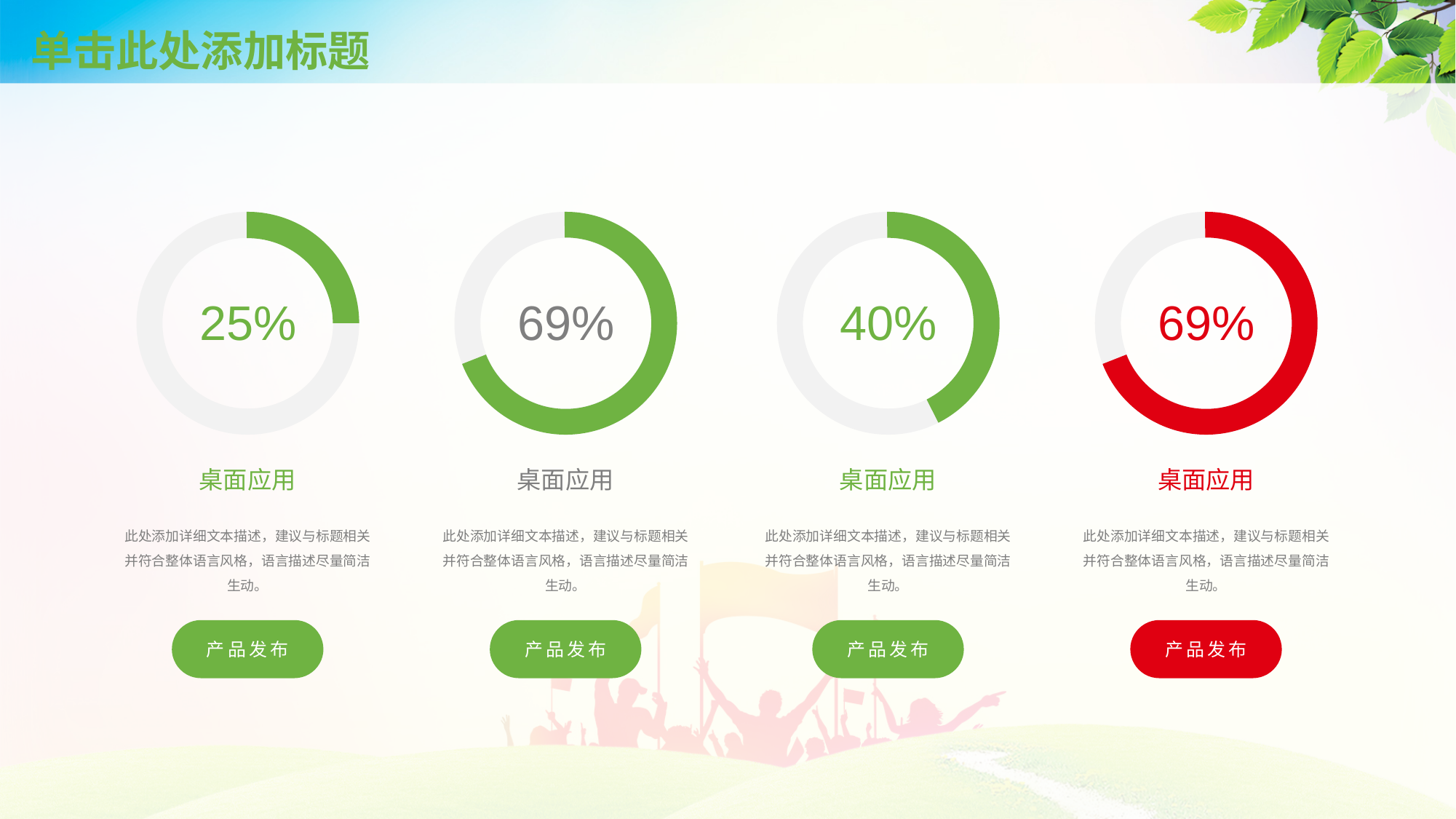

# 单击此处添加标题

25%
69%
40%
69%
桌面应用
桌面应用
桌面应用
桌面应用
此处添加详细文本描述，建议与标题相关并符合整体语言风格，语言描述尽量简洁生动。
此处添加详细文本描述，建议与标题相关并符合整体语言风格，语言描述尽量简洁生动。
此处添加详细文本描述，建议与标题相关并符合整体语言风格，语言描述尽量简洁生动。
此处添加详细文本描述，建议与标题相关并符合整体语言风格，语言描述尽量简洁生动。
产品发布
产品发布
产品发布
产品发布